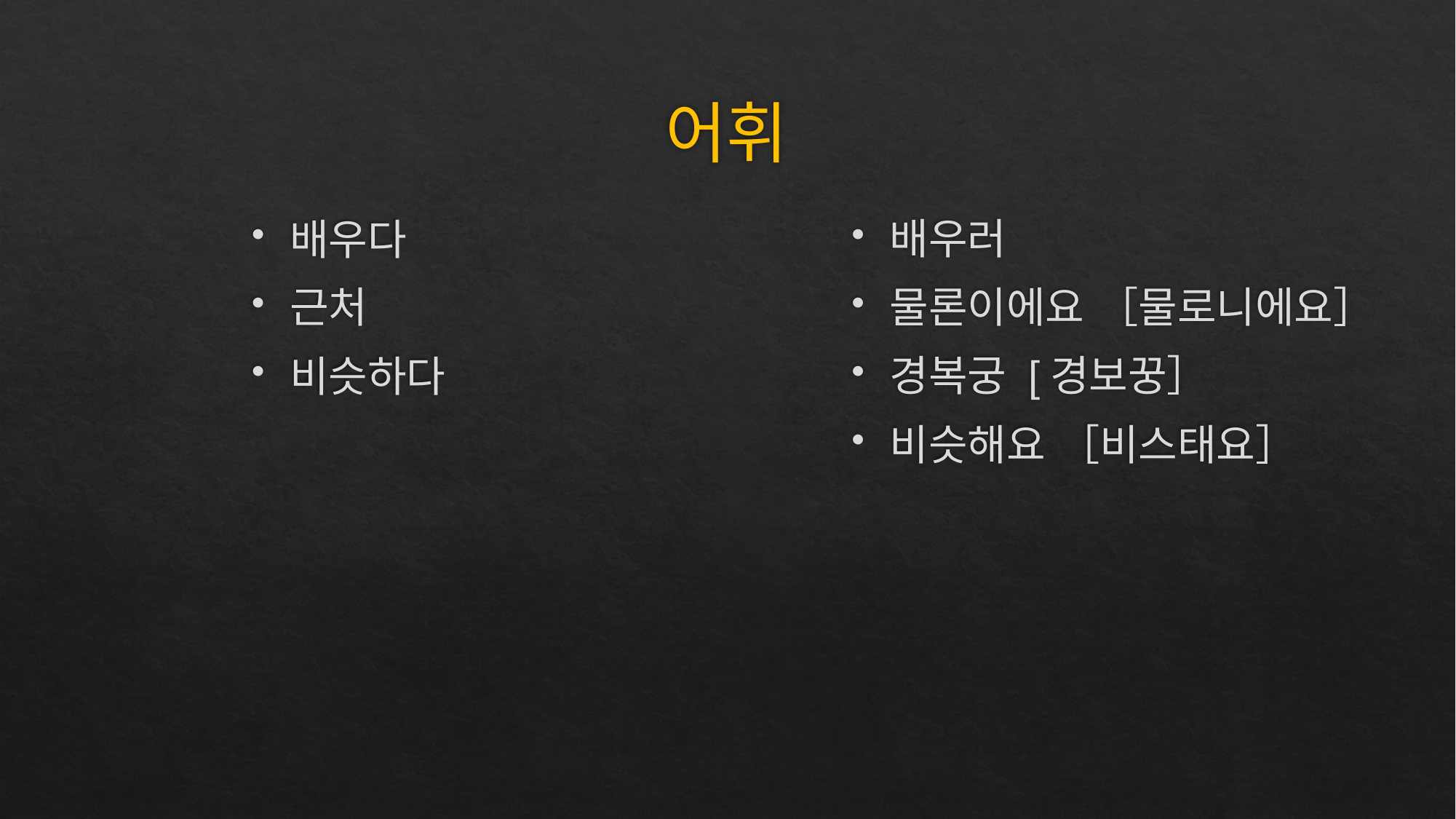

# 어휘
배우러
물론이에요 ［물로니에요］
경복궁 [경보꿍］
비슷해요 ［비스태요］

배우다
근처
비슷하다